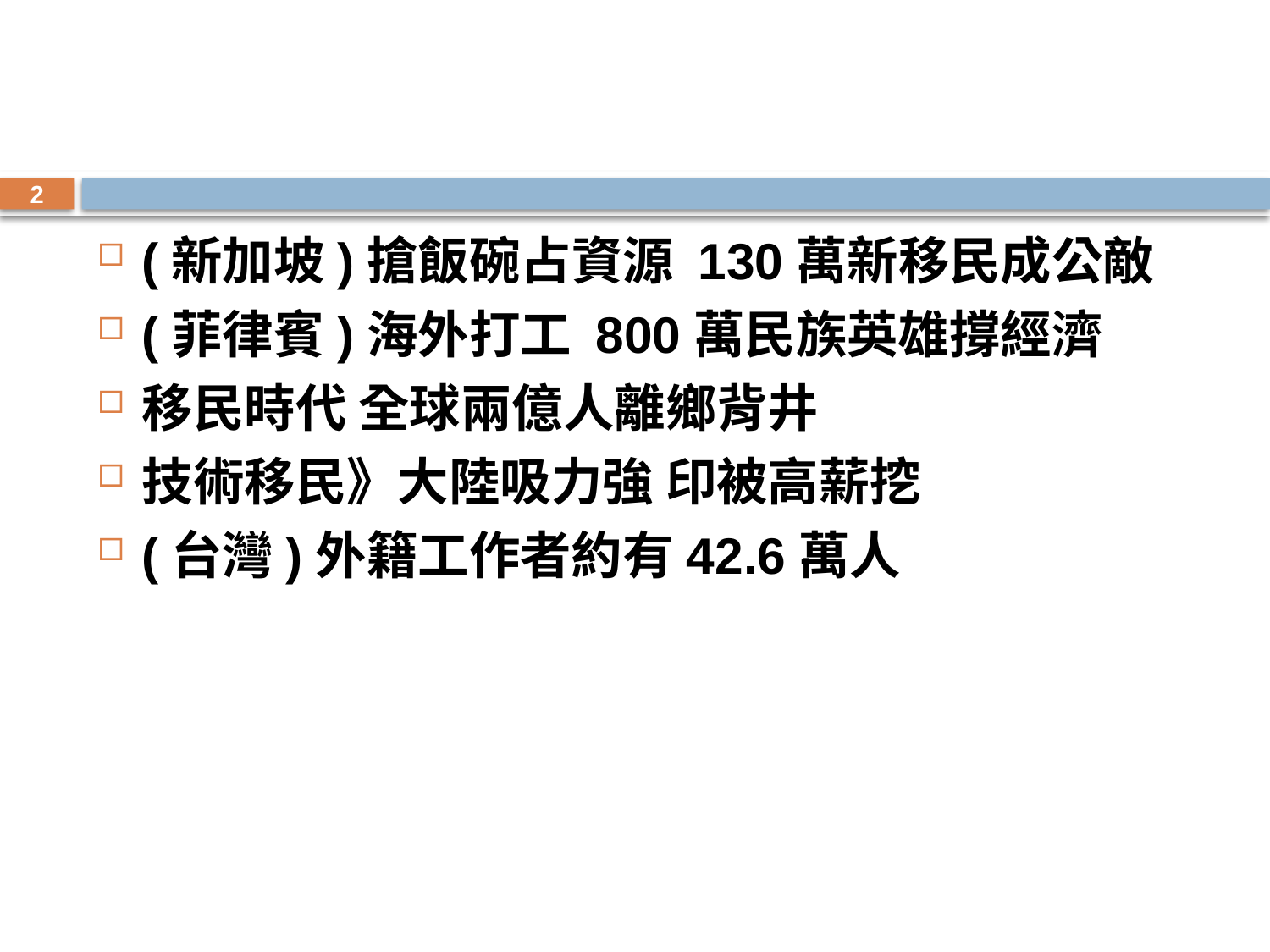

#
2
(新加坡)搶飯碗占資源 130萬新移民成公敵
(菲律賓)海外打工 800萬民族英雄撐經濟
移民時代 全球兩億人離鄉背井
技術移民》大陸吸力強 印被高薪挖
(台灣)外籍工作者約有42.6萬人